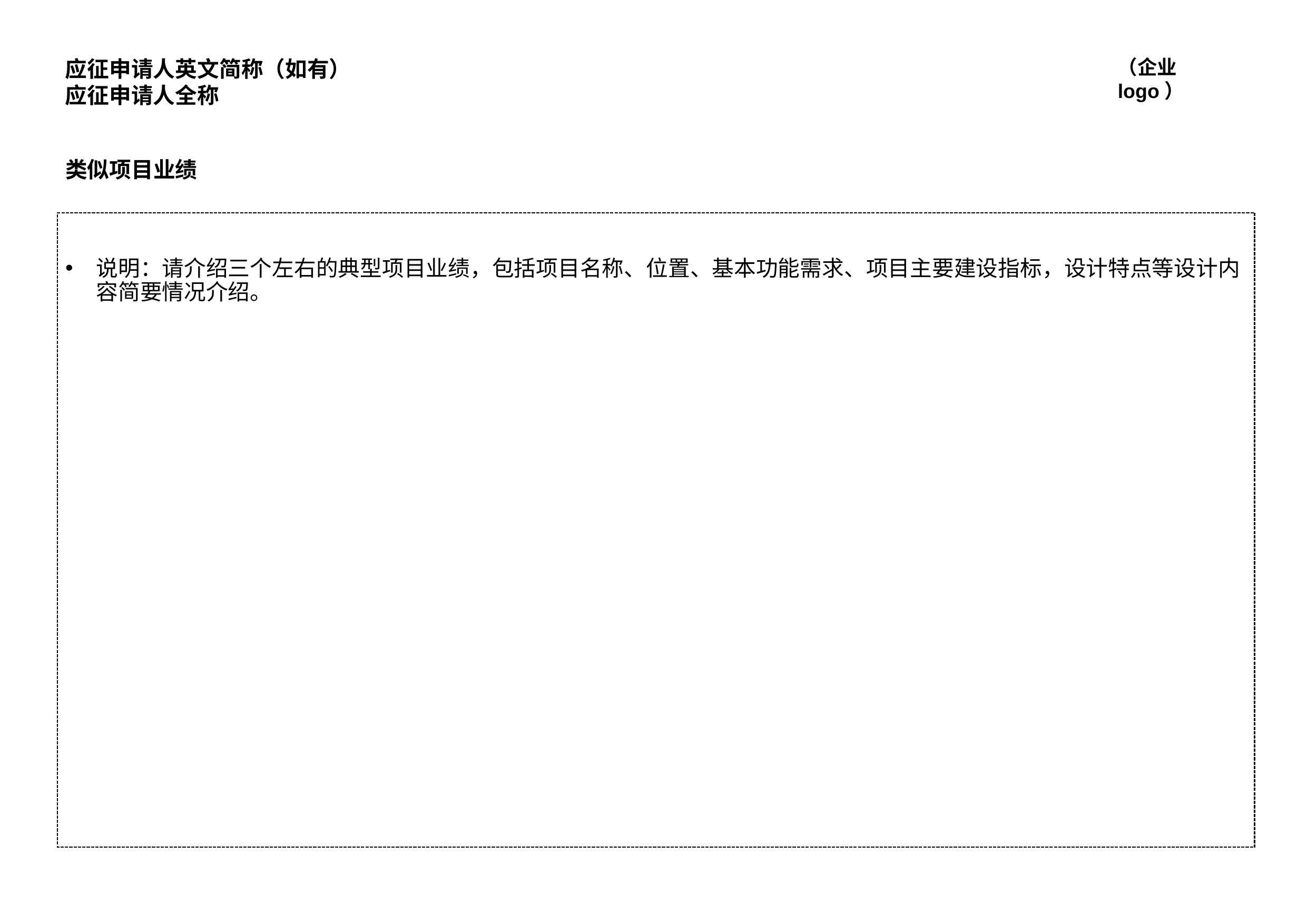

应征申请人英文简称（如有）
应征申请人全称
（企业logo）
类似项目业绩

说明：请介绍三个左右的典型项目业绩，包括项目名称、位置、基本功能需求、项目主要建设指标，设计特点等设计内容简要情况介绍。